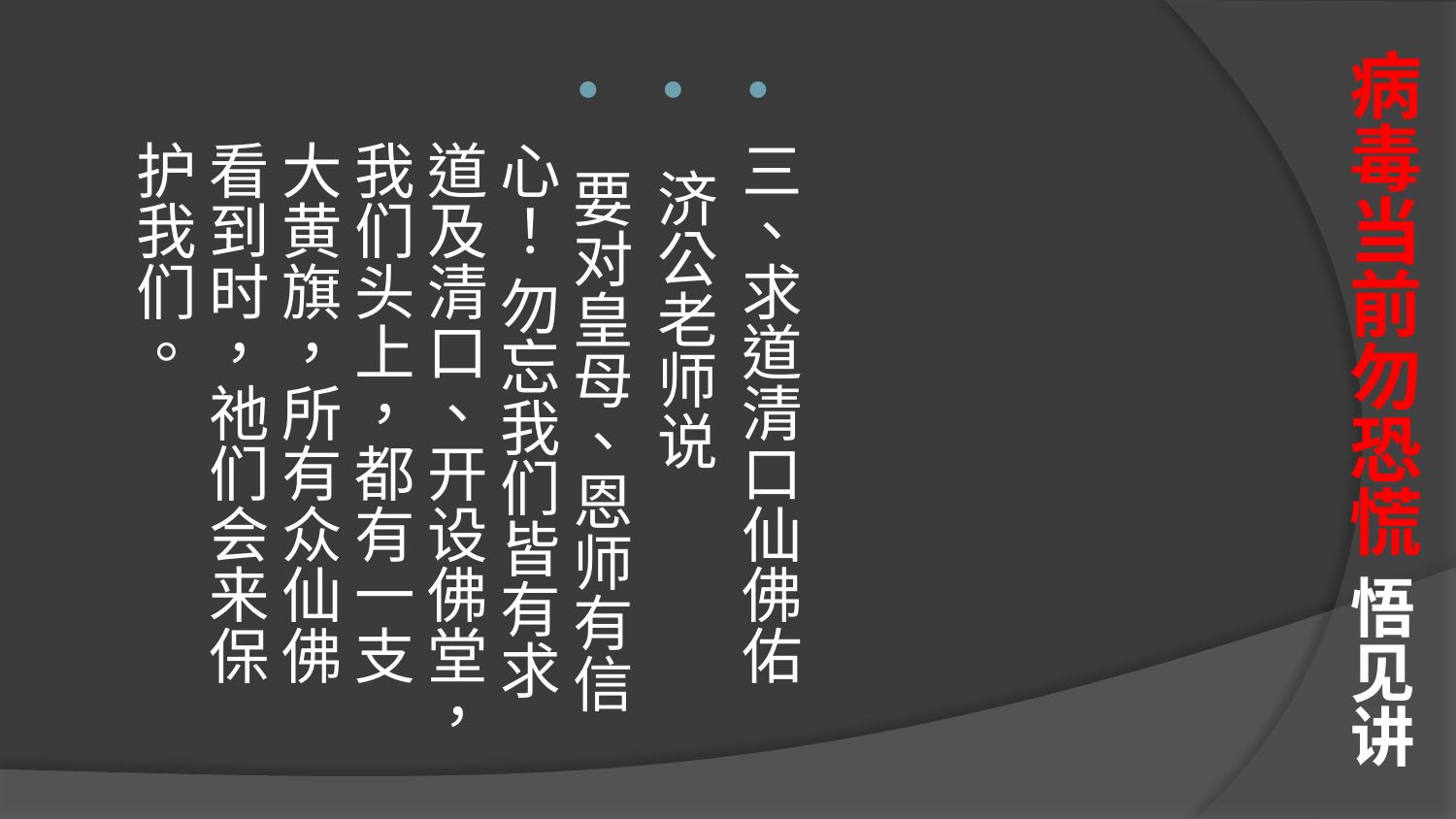

# 病毒当前勿恐慌 悟见讲
三、求道清口仙佛佑
 济公老师说
 要对皇母、恩师有信心！ 勿忘我们皆有求道及清口、开设佛堂，我们头上，都有一支大黄旗，所有众仙佛看到时，祂们会来保护我们。